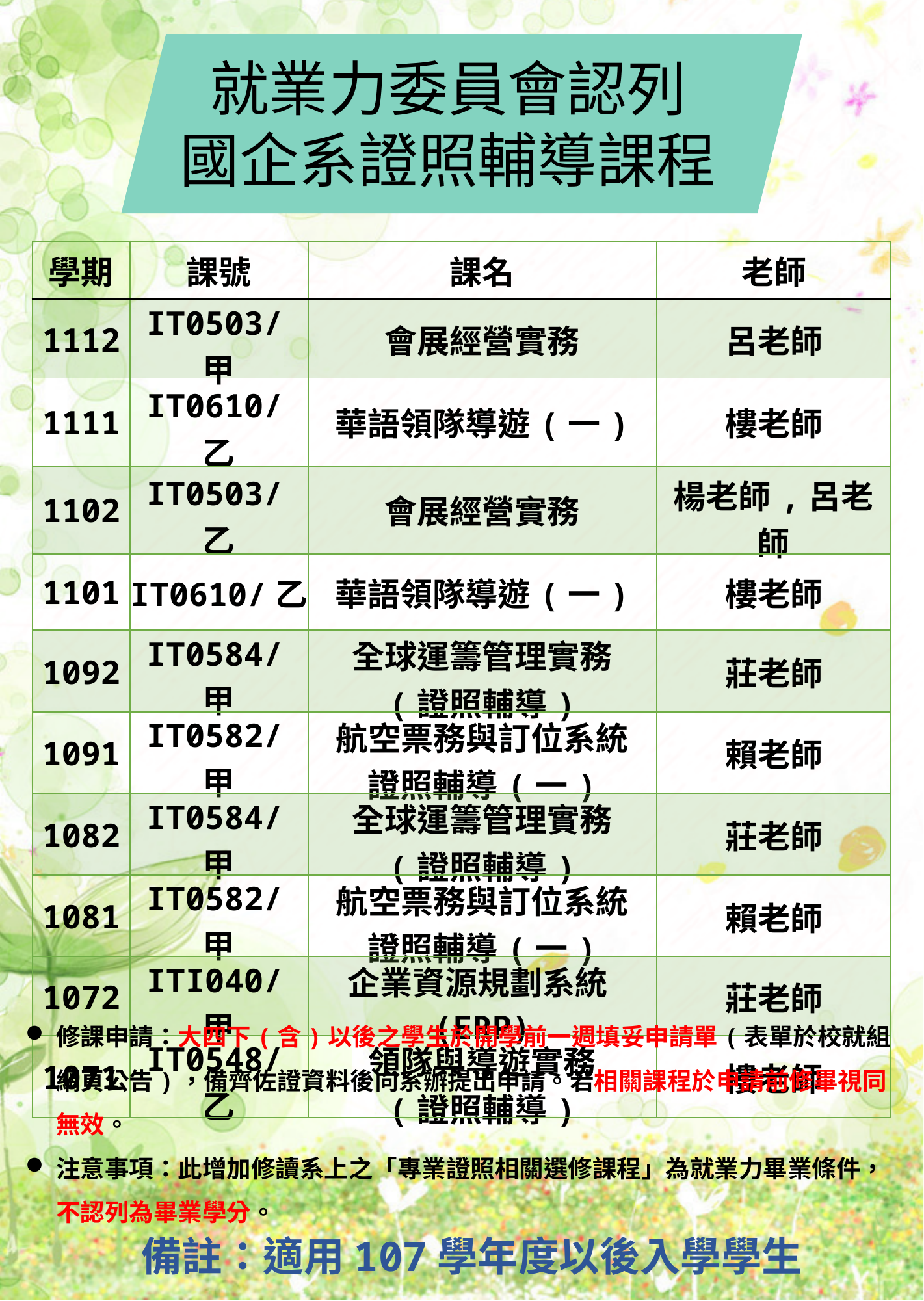

就業力委員會認列
國企系證照輔導課程
| 學期 | 課號 | 課名 | 老師 |
| --- | --- | --- | --- |
| 1112 | IT0503/甲 | 會展經營實務 | 呂老師 |
| 1111 | IT0610/乙 | 華語領隊導遊(一) | 樓老師 |
| 1102 | IT0503/乙 | 會展經營實務 | 楊老師,呂老師 |
| 1101 | IT0610/乙 | 華語領隊導遊(一) | 樓老師 |
| 1092 | IT0584/甲 | 全球運籌管理實務 (證照輔導) | 莊老師 |
| 1091 | IT0582/甲 | 航空票務與訂位系統 證照輔導(一) | 賴老師 |
| 1082 | IT0584/甲 | 全球運籌管理實務 (證照輔導) | 莊老師 |
| 1081 | IT0582/甲 | 航空票務與訂位系統 證照輔導(一) | 賴老師 |
| 1072 | ITI040/甲 | 企業資源規劃系統(ERP) | 莊老師 |
| 1071 | IT0548/乙 | 領隊與導遊實務 (證照輔導) | 樓老師 |
修課申請：大四下(含)以後之學生於開學前一週填妥申請單(表單於校就組網頁公告)，備齊佐證資料後向系辦提出申請。若相關課程於申請前修畢視同無效。
注意事項：此增加修讀系上之「專業證照相關選修課程」為就業力畢業條件，不認列為畢業學分。
備註：適用107學年度以後入學學生